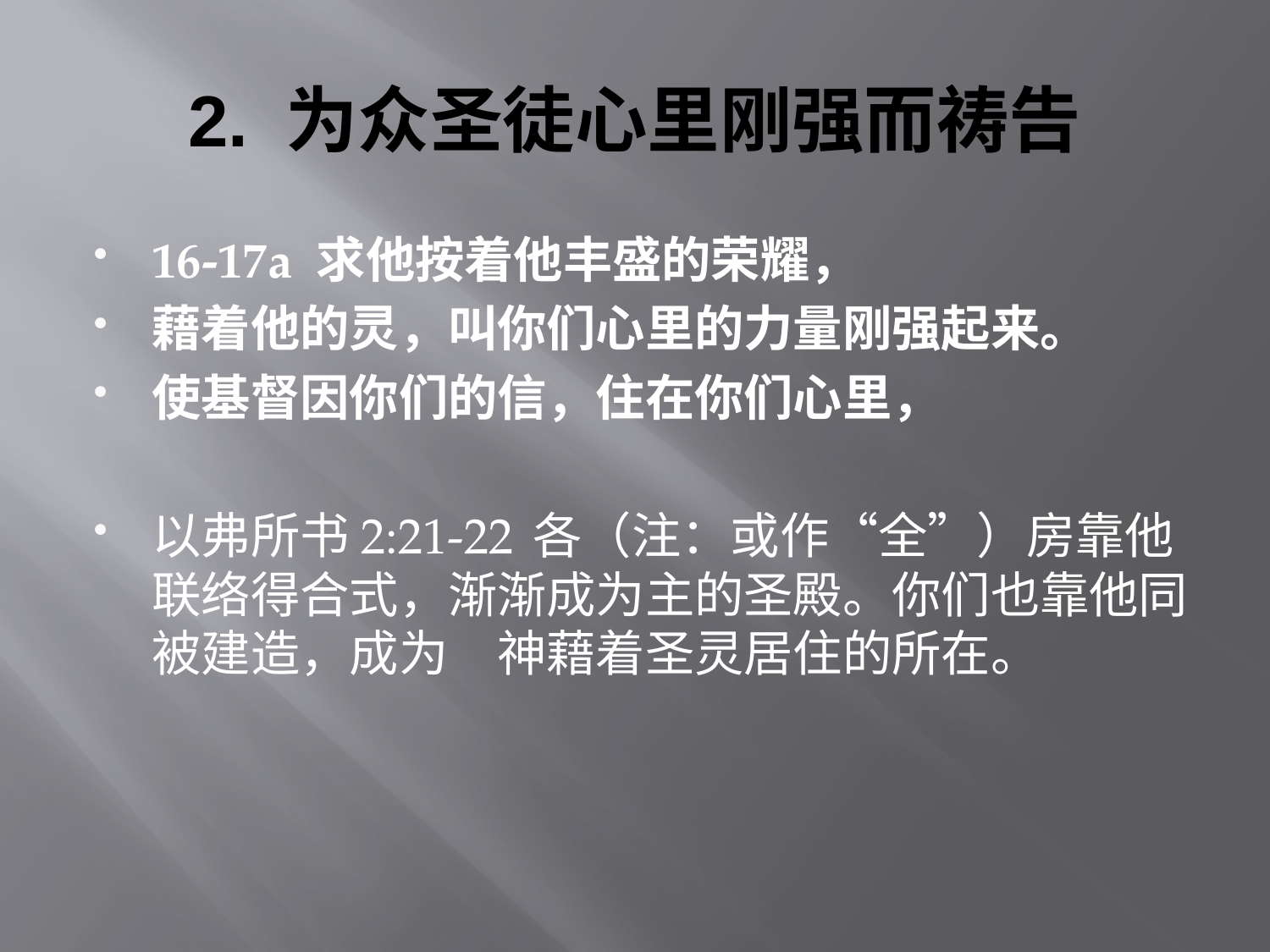

# 2. 为众圣徒心里刚强而祷告
16-17a 求他按着他丰盛的荣耀，
藉着他的灵，叫你们心里的力量刚强起来。
使基督因你们的信，住在你们心里，

以弗所书2:21-22	各（注：或作“全”）房靠他联络得合式，渐渐成为主的圣殿。你们也靠他同被建造，成为　神藉着圣灵居住的所在。